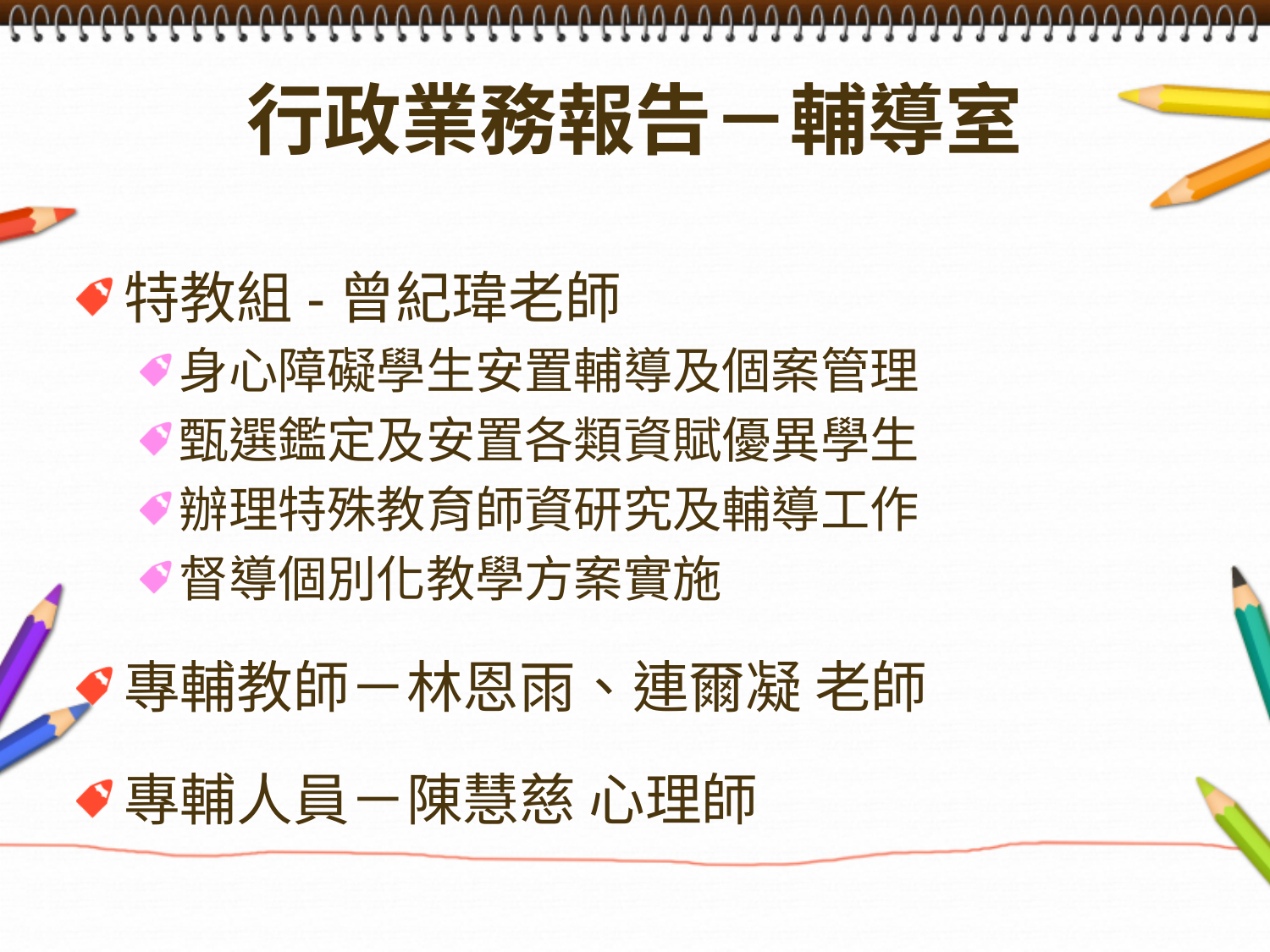

# 行政業務報告－輔導室
特教組-曾紀瑋老師
身心障礙學生安置輔導及個案管理
甄選鑑定及安置各類資賦優異學生
辦理特殊教育師資研究及輔導工作
督導個別化教學方案實施
專輔教師－林恩雨、連爾凝 老師
專輔人員－陳慧慈 心理師